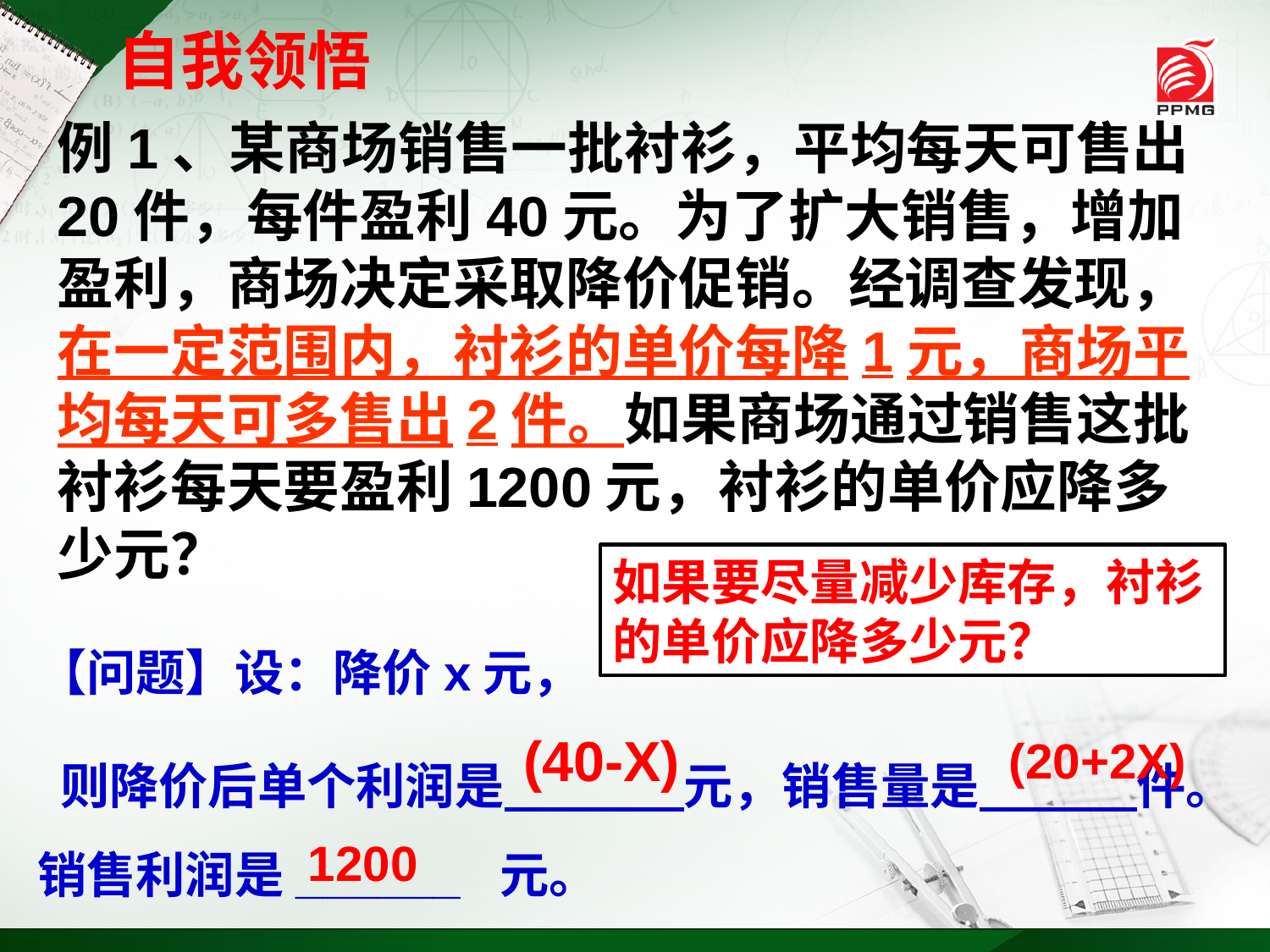

自我领悟
例1、某商场销售一批衬衫，平均每天可售出20件，每件盈利40元。为了扩大销售，增加盈利，商场决定采取降价促销。经调查发现，在一定范围内，衬衫的单价每降1元，商场平均每天可多售出2件。如果商场通过销售这批衬衫每天要盈利1200元，衬衫的单价应降多少元？
如果要尽量减少库存，衬衫的单价应降多少元？
【问题】设：降价x元，
 则降价后单个利润是                元，销售量是              件。销售利润是______  元。
(40-X)
(20+2X)
1200